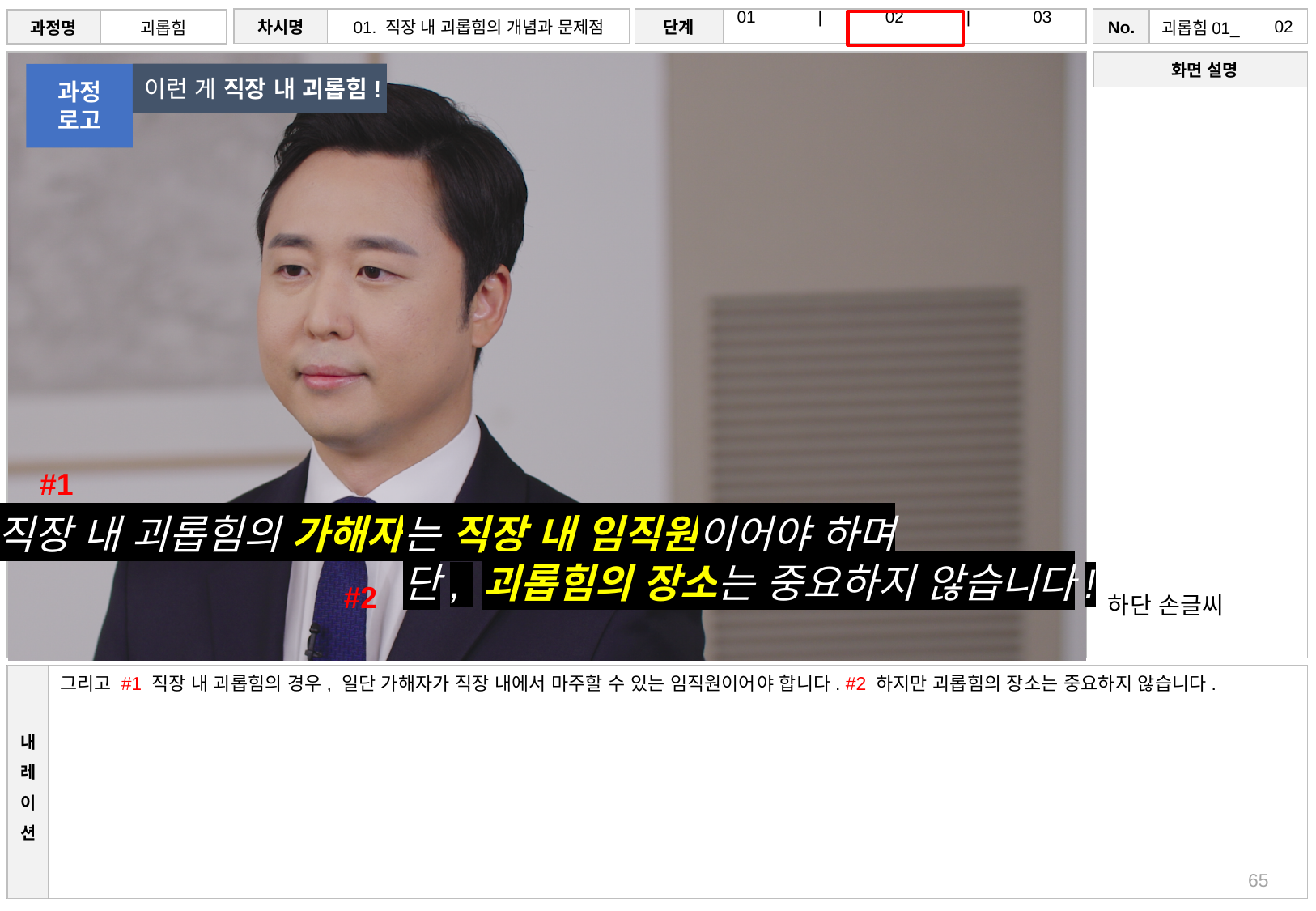

# 02
이런 게 직장 내 괴롭힘!
과정
로고

#1
직장 내 괴롭힘의 가해자는 직장 내 임직원이어야 하며
                                   단, 괴롭힘의 장소는 중요하지 않습니다!
#2
하단 손글씨
그리고 #1 직장 내 괴롭힘의 경우, 일단 가해자가 직장 내에서 마주할 수 있는 임직원이어야 합니다. #2 하지만 괴롭힘의 장소는 중요하지 않습니다.
65